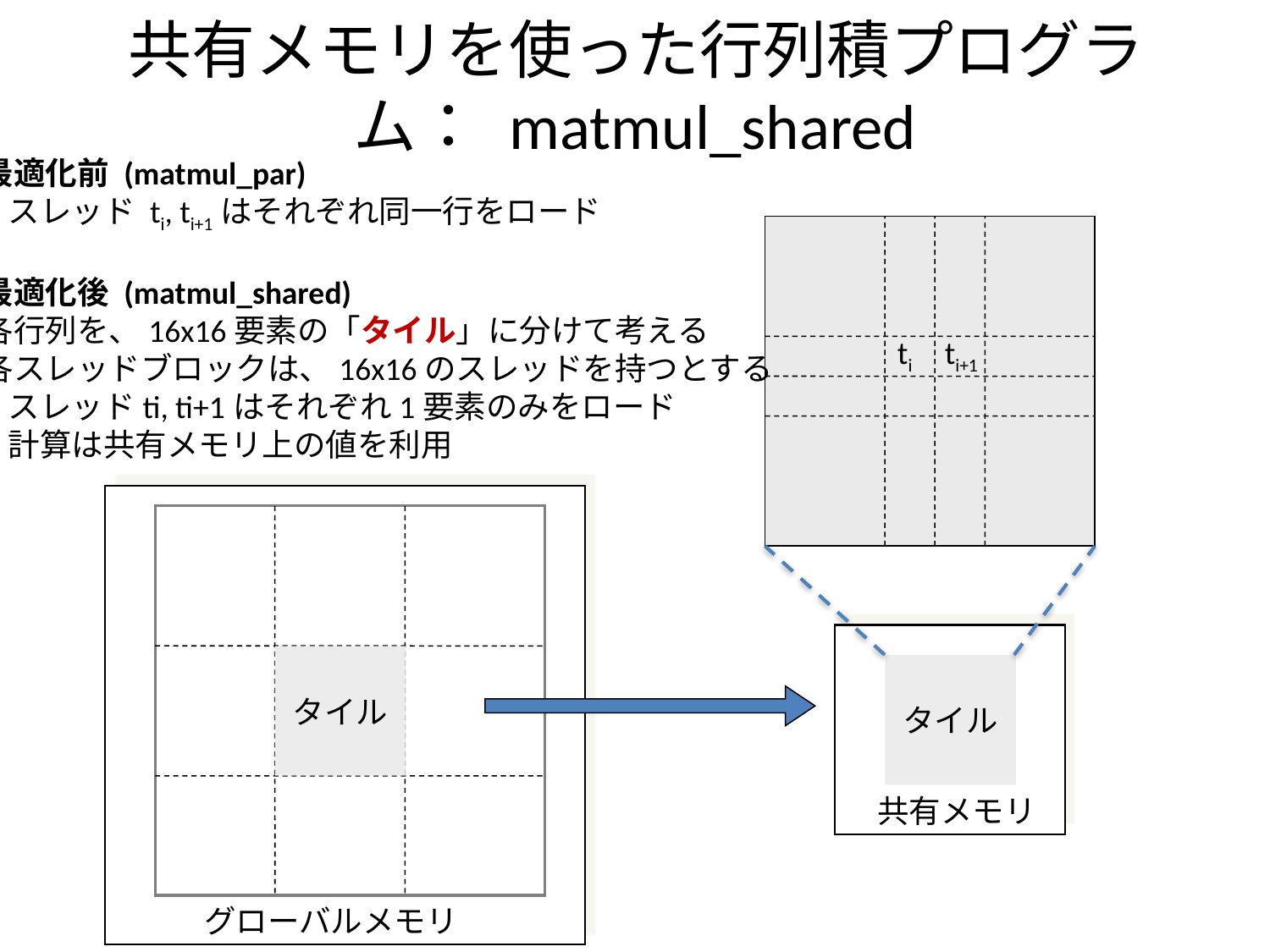

# 共有メモリを使った行列積プログラム： matmul_shared
最適化前 (matmul_par)
 スレッド ti, ti+1はそれぞれ同一行をロード
最適化後 (matmul_shared)
各行列を、16x16要素の「タイル」に分けて考える
各スレッドブロックは、16x16のスレッドを持つとする
 スレッドti, ti+1はそれぞれ1要素のみをロード
 計算は共有メモリ上の値を利用

ti
ti+1

タイル
タイル

共有メモリ
グローバルメモリ